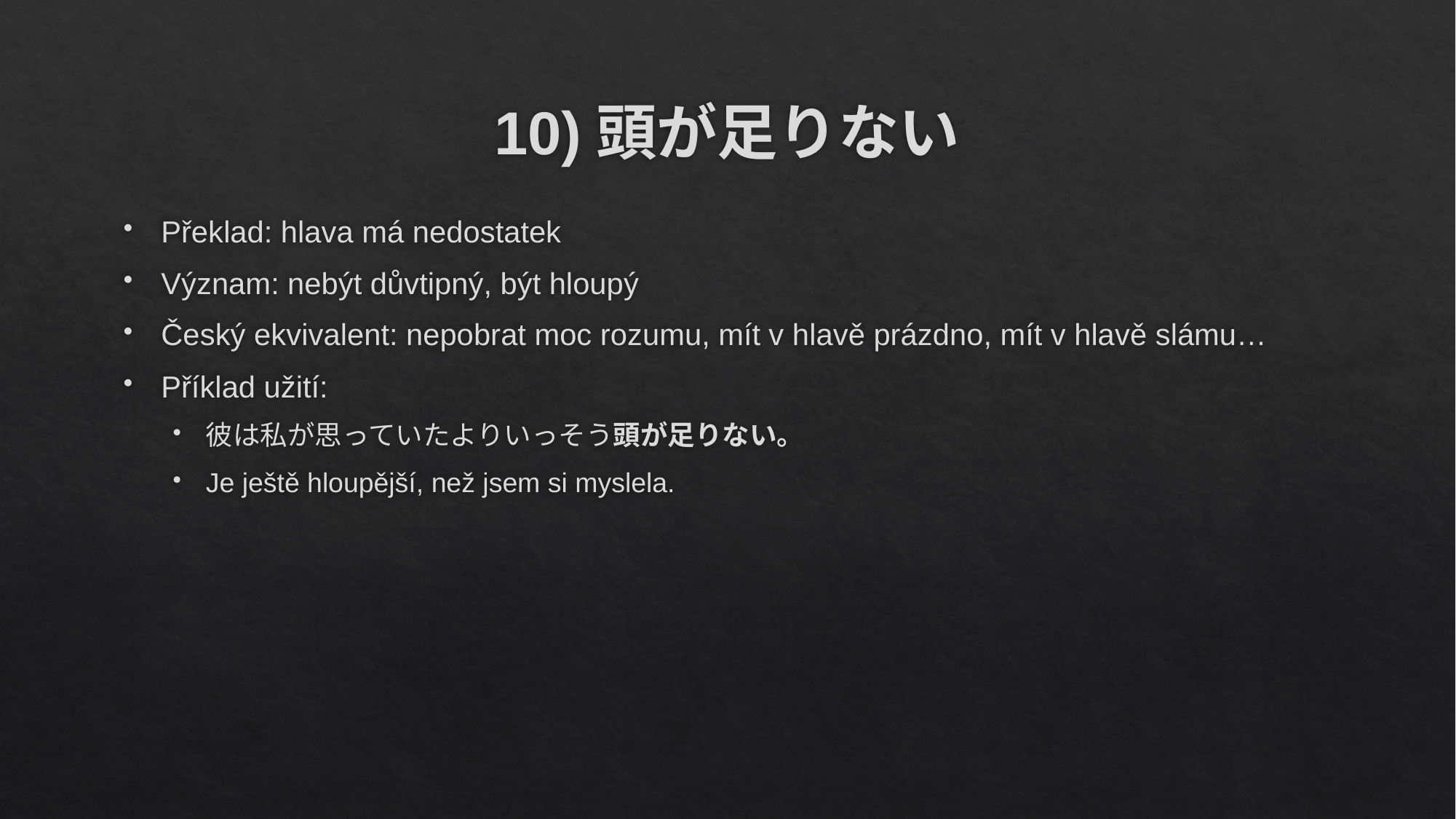

# 10)頭が足りない
Překlad: hlava má nedostatek
Význam: nebýt důvtipný, být hloupý
Český ekvivalent: nepobrat moc rozumu, mít v hlavě prázdno, mít v hlavě slámu…
Příklad užití:
彼は私が思っていたよりいっそう頭が足りない。
Je ještě hloupější, než jsem si myslela.